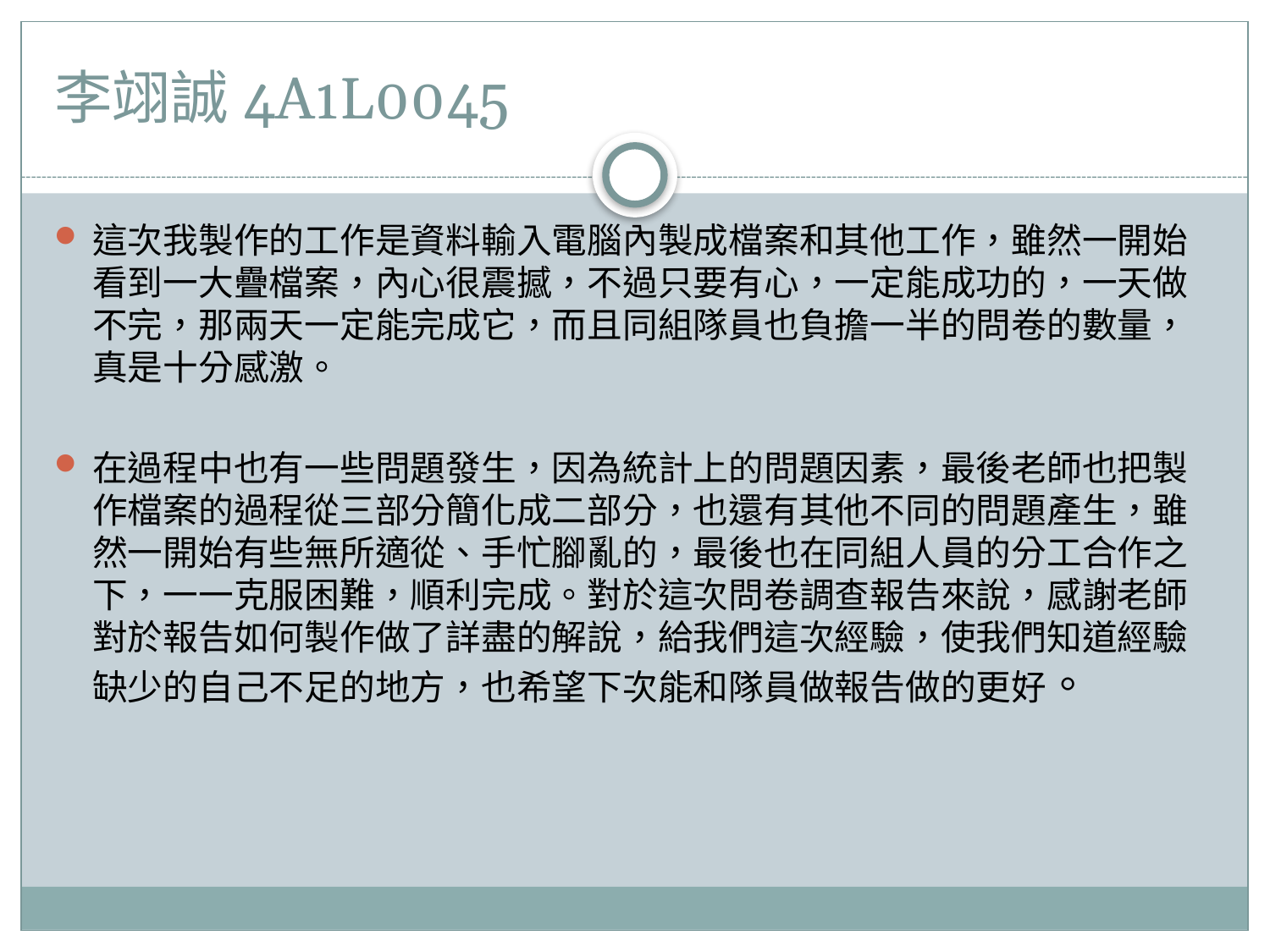

# 李翊誠4A1L0045
這次我製作的工作是資料輸入電腦內製成檔案和其他工作，雖然一開始看到一大疊檔案，內心很震撼，不過只要有心，一定能成功的，一天做不完，那兩天一定能完成它，而且同組隊員也負擔一半的問卷的數量，真是十分感激。

在過程中也有一些問題發生，因為統計上的問題因素，最後老師也把製作檔案的過程從三部分簡化成二部分，也還有其他不同的問題產生，雖然一開始有些無所適從、手忙腳亂的，最後也在同組人員的分工合作之下，一一克服困難，順利完成。對於這次問卷調查報告來說，感謝老師對於報告如何製作做了詳盡的解說，給我們這次經驗，使我們知道經驗缺少的自己不足的地方，也希望下次能和隊員做報告做的更好。